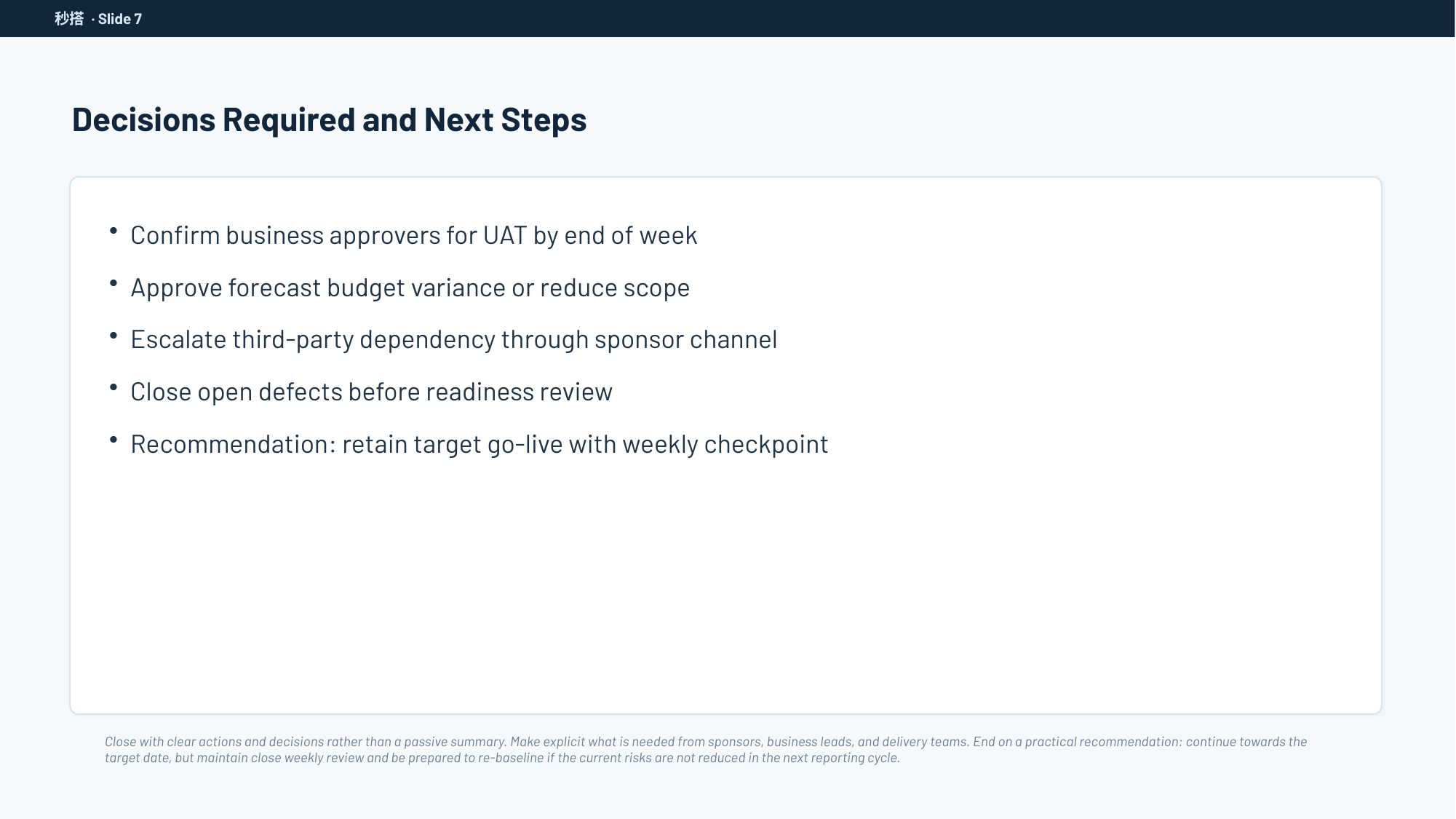

秒搭 · Slide 7
Decisions Required and Next Steps

Confirm business approvers for UAT by end of week
Approve forecast budget variance or reduce scope
Escalate third-party dependency through sponsor channel
Close open defects before readiness review
Recommendation: retain target go-live with weekly checkpoint
Close with clear actions and decisions rather than a passive summary. Make explicit what is needed from sponsors, business leads, and delivery teams. End on a practical recommendation: continue towards the target date, but maintain close weekly review and be prepared to re-baseline if the current risks are not reduced in the next reporting cycle.